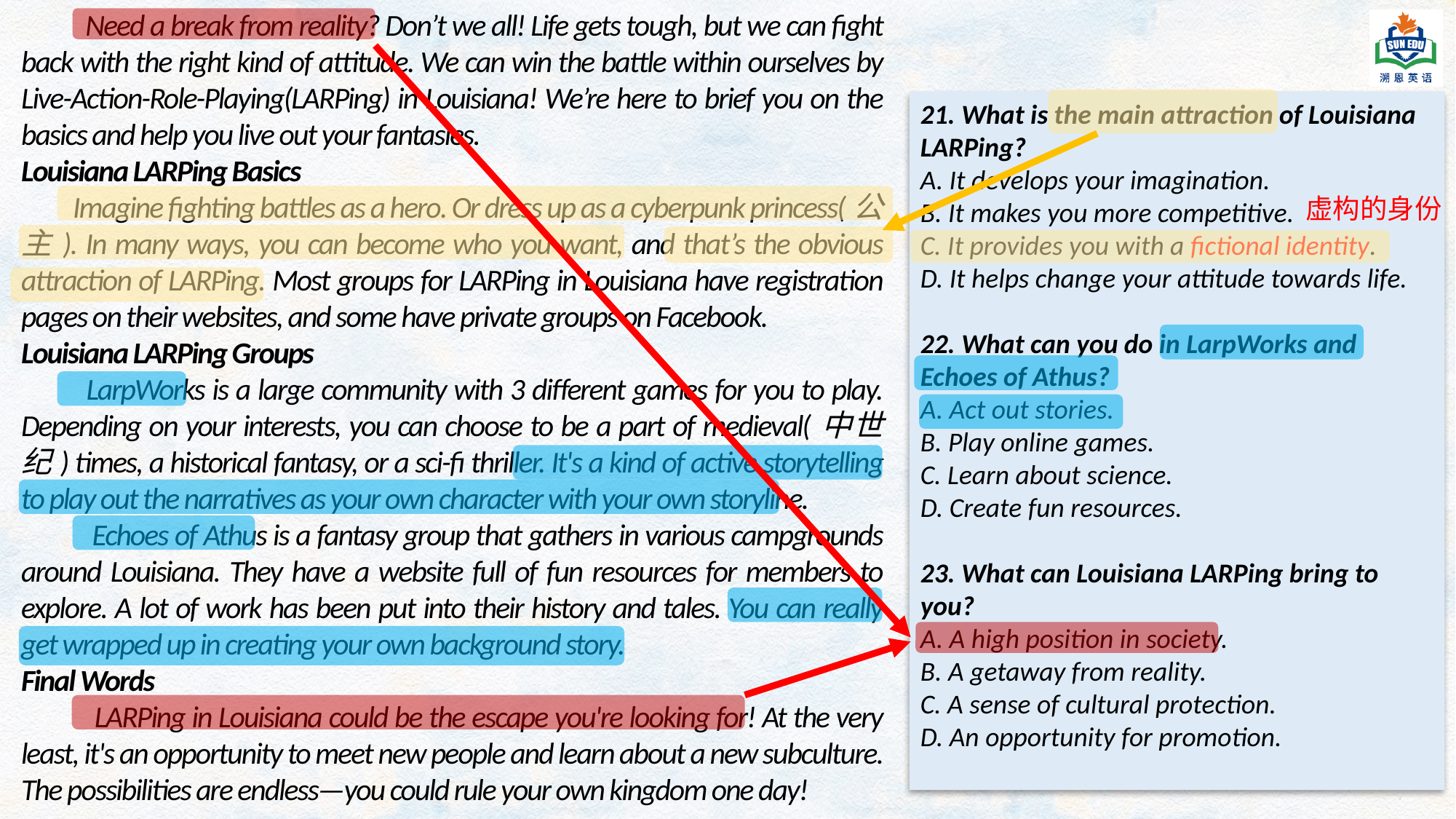

Need a break from reality? Don’t we all! Life gets tough, but we can fight back with the right kind of attitude. We can win the battle within ourselves by Live-Action-Role-Playing(LARPing) in Louisiana! We’re here to brief you on the basics and help you live out your fantasies.
Louisiana LARPing Basics
         Imagine fighting battles as a hero. Or dress up as a cyberpunk princess(公主). In many ways, you can become who you want, and that’s the obvious attraction of LARPing. Most groups for LARPing in Louisiana have registration pages on their websites, and some have private groups on Facebook.
Louisiana LARPing Groups
        LarpWorks is a large community with 3 different games for you to play. Depending on your interests, you can choose to be a part of medieval(中世纪) times, a historical fantasy, or a sci-fi thriller. It's a kind of active storytelling to play out the narratives as your own character with your own storyline.
          Echoes of Athus is a fantasy group that gathers in various campgrounds around Louisiana. They have a website full of fun resources for members to explore. A lot of work has been put into their history and tales. You can really get wrapped up in creating your own background story.
Final Words
          LARPing in Louisiana could be the escape you're looking for! At the very least, it's an opportunity to meet new people and learn about a new subculture. The possibilities are endless—you could rule your own kingdom one day!

21. What is the main attraction of Louisiana LARPing?
A. It develops your imagination.
B. It makes you more competitive.
C. It provides you with a fictional identity.
D. It helps change your attitude towards life.

22. What can you do in LarpWorks and Echoes of Athus?
A. Act out stories.
B. Play online games.
C. Learn about science.
D. Create fun resources.

23. What can Louisiana LARPing bring to you?
A. A high position in society.
B. A getaway from reality.
C. A sense of cultural protection.
D. An opportunity for promotion.

虚构的身份